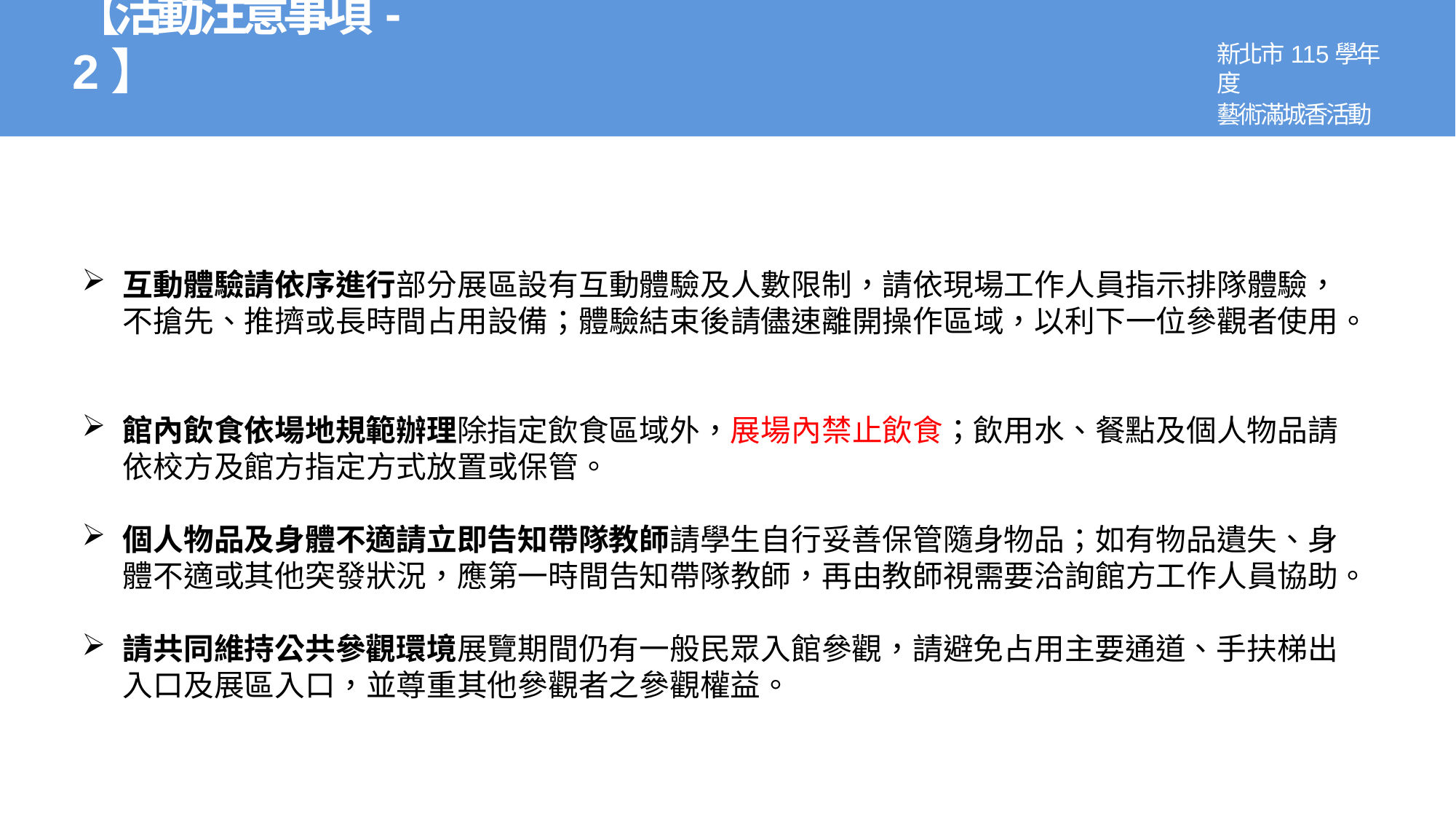

新北市115學年度
藝術滿城香活動
【活動注意事項-2】

互動體驗請依序進行部分展區設有互動體驗及人數限制，請依現場工作人員指示排隊體驗，不搶先、推擠或長時間占用設備；體驗結束後請儘速離開操作區域，以利下一位參觀者使用。
館內飲食依場地規範辦理除指定飲食區域外，展場內禁止飲食；飲用水、餐點及個人物品請依校方及館方指定方式放置或保管。
個人物品及身體不適請立即告知帶隊教師請學生自行妥善保管隨身物品；如有物品遺失、身體不適或其他突發狀況，應第一時間告知帶隊教師，再由教師視需要洽詢館方工作人員協助。

請共同維持公共參觀環境展覽期間仍有一般民眾入館參觀，請避免占用主要通道、手扶梯出入口及展區入口，並尊重其他參觀者之參觀權益。